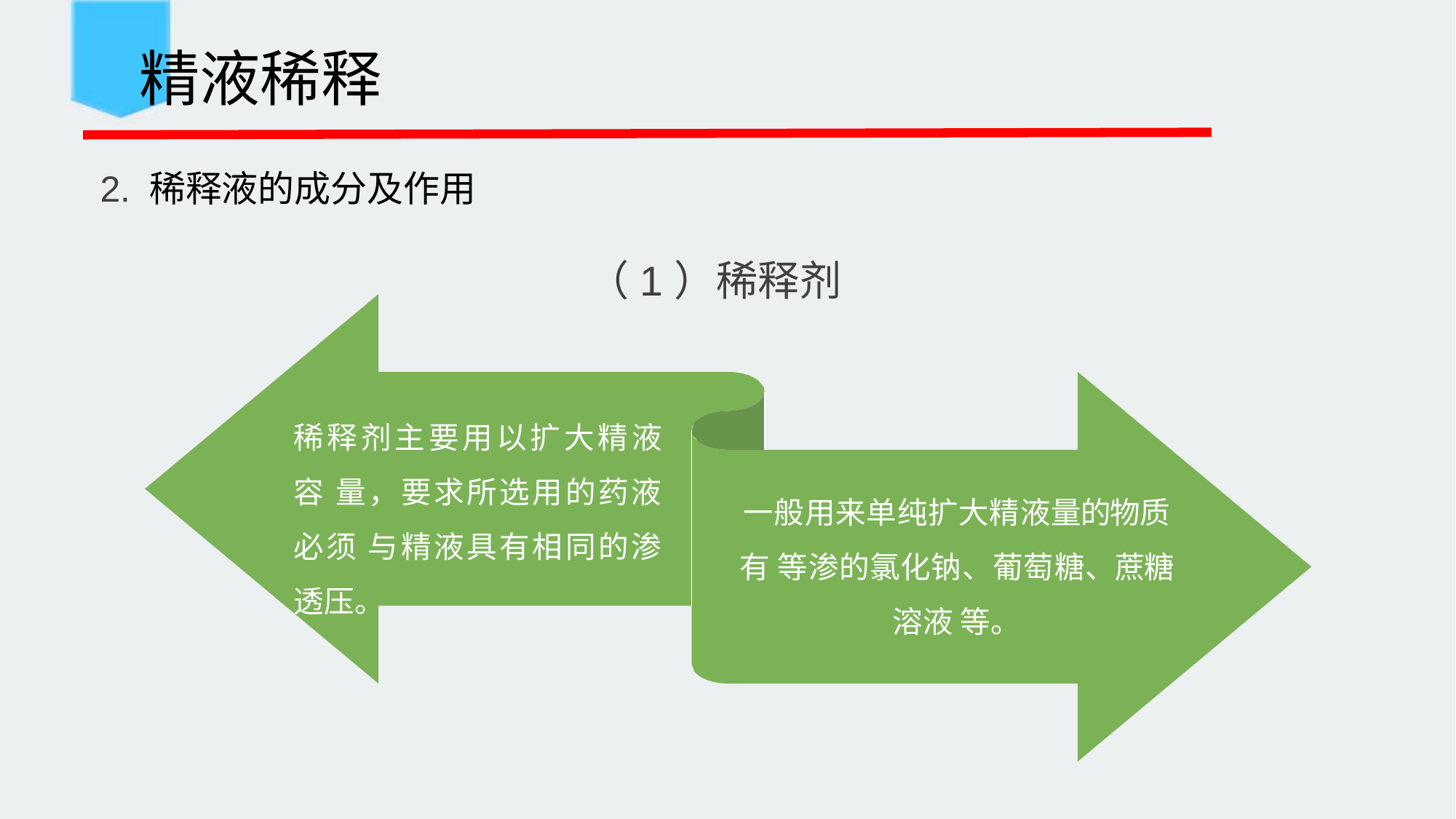

精液稀释
  2. 稀释液的成分及作用
（1）稀释剂

稀释剂主要用以扩大精液容 量，要求所选用的药液必须 与精液具有相同的渗透压。

一般用来单纯扩大精液量的物质有 等渗的氯化钠、葡萄糖、蔗糖溶液 等。